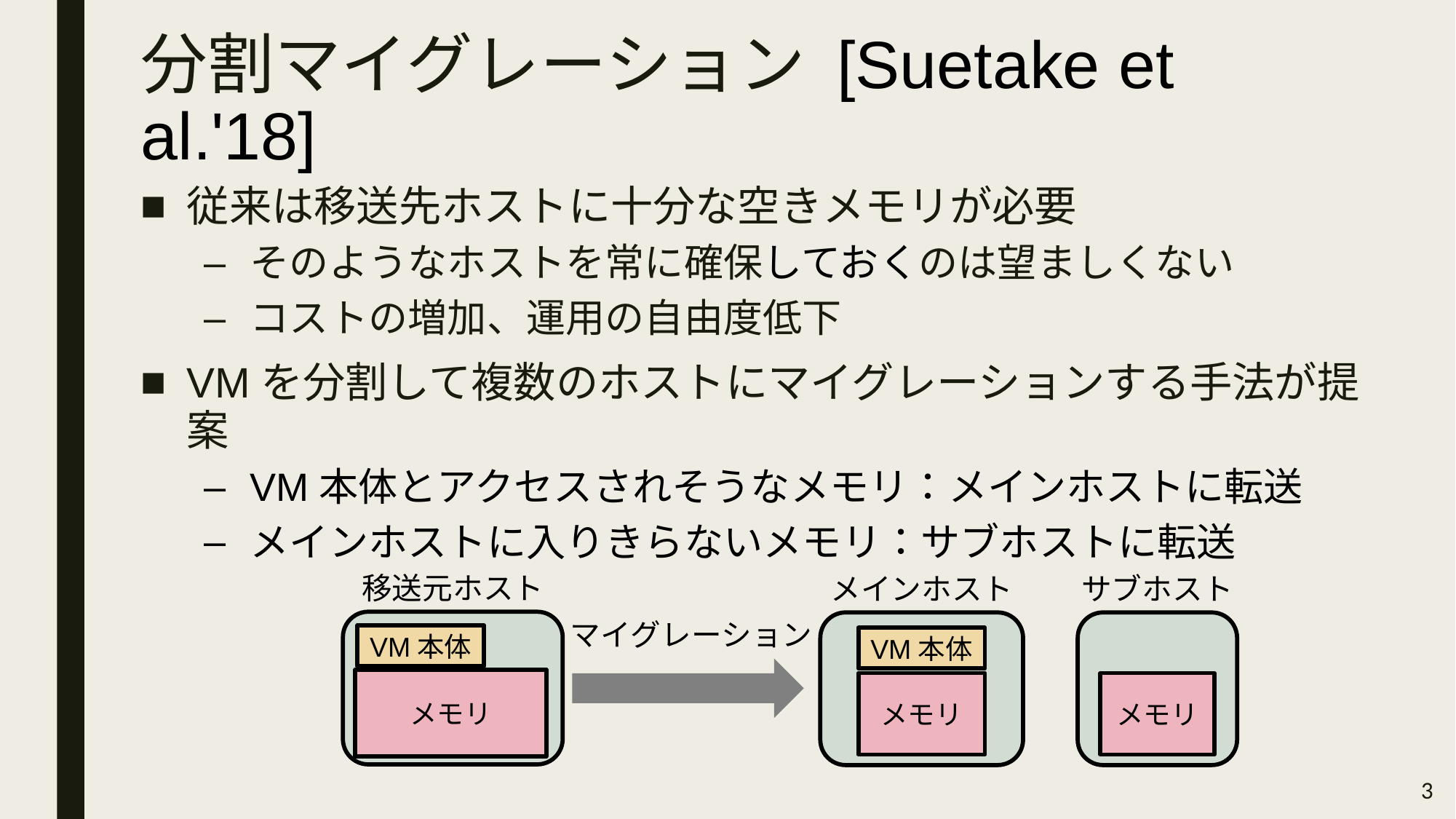

# 分割マイグレーション [Suetake et al.'18]
従来は移送先ホストに十分な空きメモリが必要
そのようなホストを常に確保しておくのは望ましくない
コストの増加、運用の自由度低下
VMを分割して複数のホストにマイグレーションする手法が提案
VM本体とアクセスされそうなメモリ：メインホストに転送
メインホストに入りきらないメモリ：サブホストに転送
移送元ホスト
メインホスト
サブホスト
マイグレーション

VM本体
VM本体

メモリ
メモリ
メモリ
3